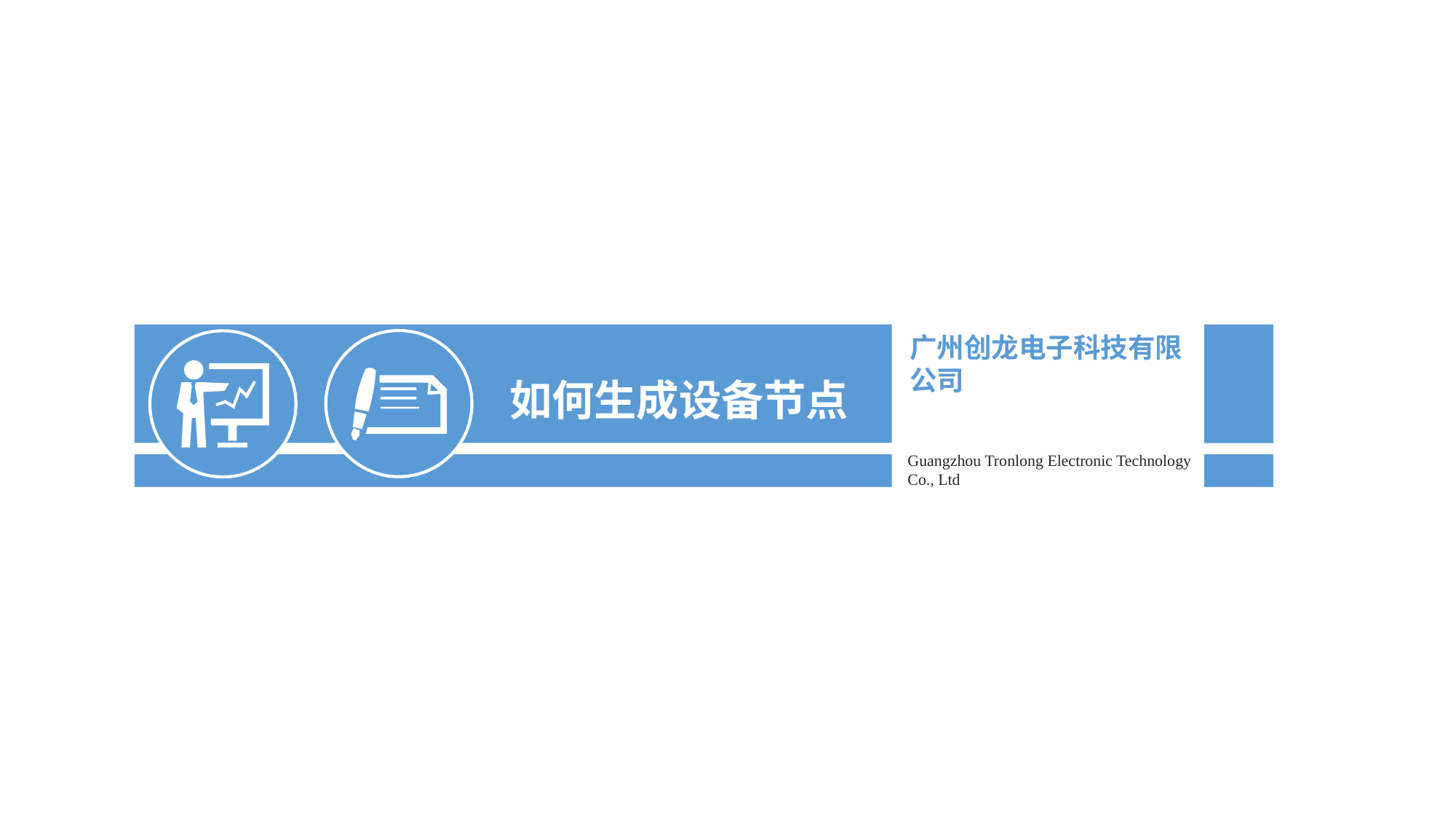

如何生成设备节点

广州创龙电子科技有限公司

Guangzhou Tronlong Electronic Technology Co., Ltd